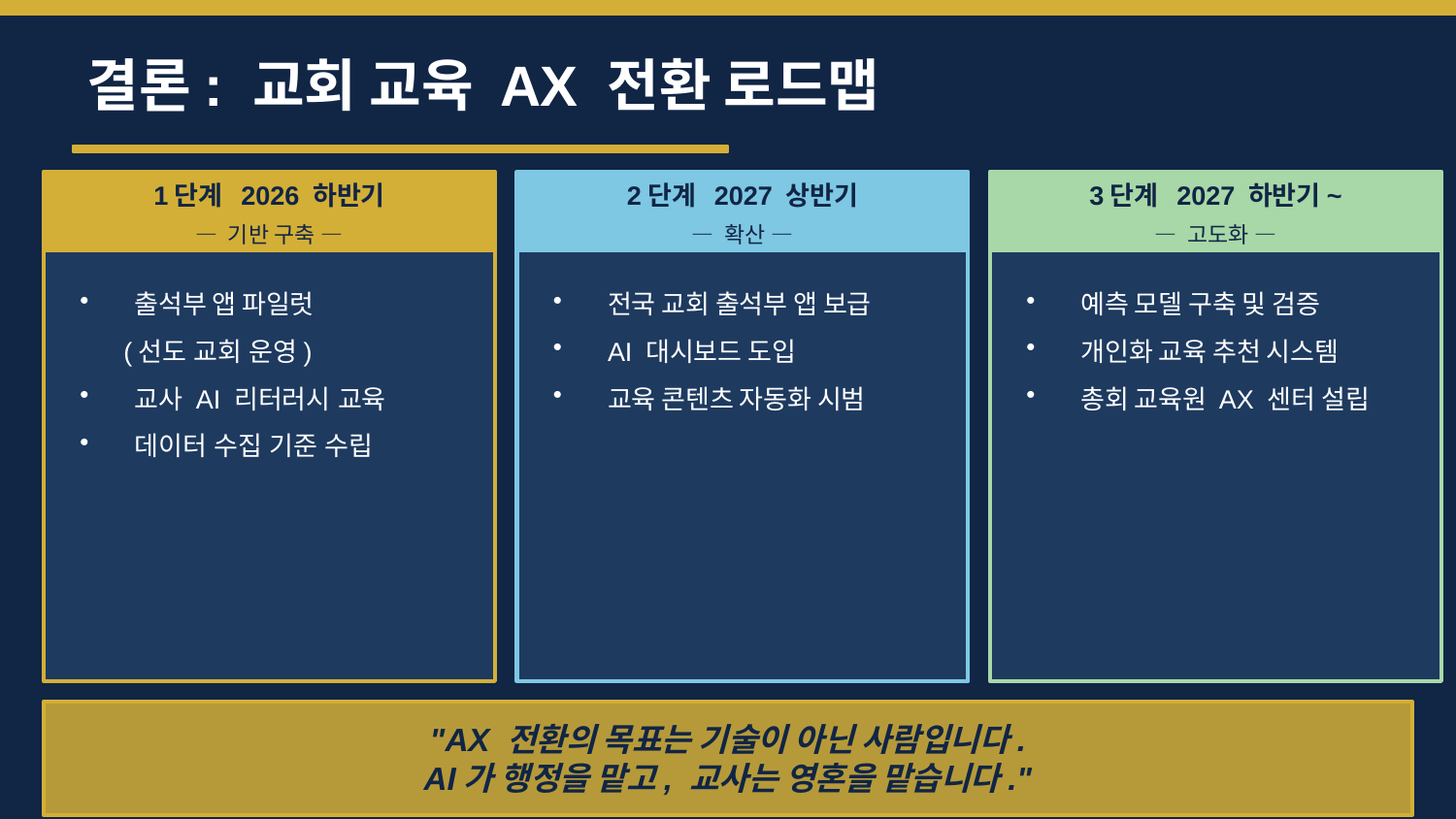

결론: 교회 교육 AX 전환 로드맵

1단계  2026 하반기
2단계  2027 상반기
3단계  2027 하반기~
— 기반 구축 —
— 확산 —
— 고도화 —
출석부 앱 파일럿
      (선도 교회 운영)
교사 AI 리터러시 교육
데이터 수집 기준 수립
전국 교회 출석부 앱 보급
AI 대시보드 도입
교육 콘텐츠 자동화 시범
예측 모델 구축 및 검증
개인화 교육 추천 시스템
총회 교육원 AX 센터 설립

"AX 전환의 목표는 기술이 아닌 사람입니다.
AI가 행정을 맡고, 교사는 영혼을 맡습니다."